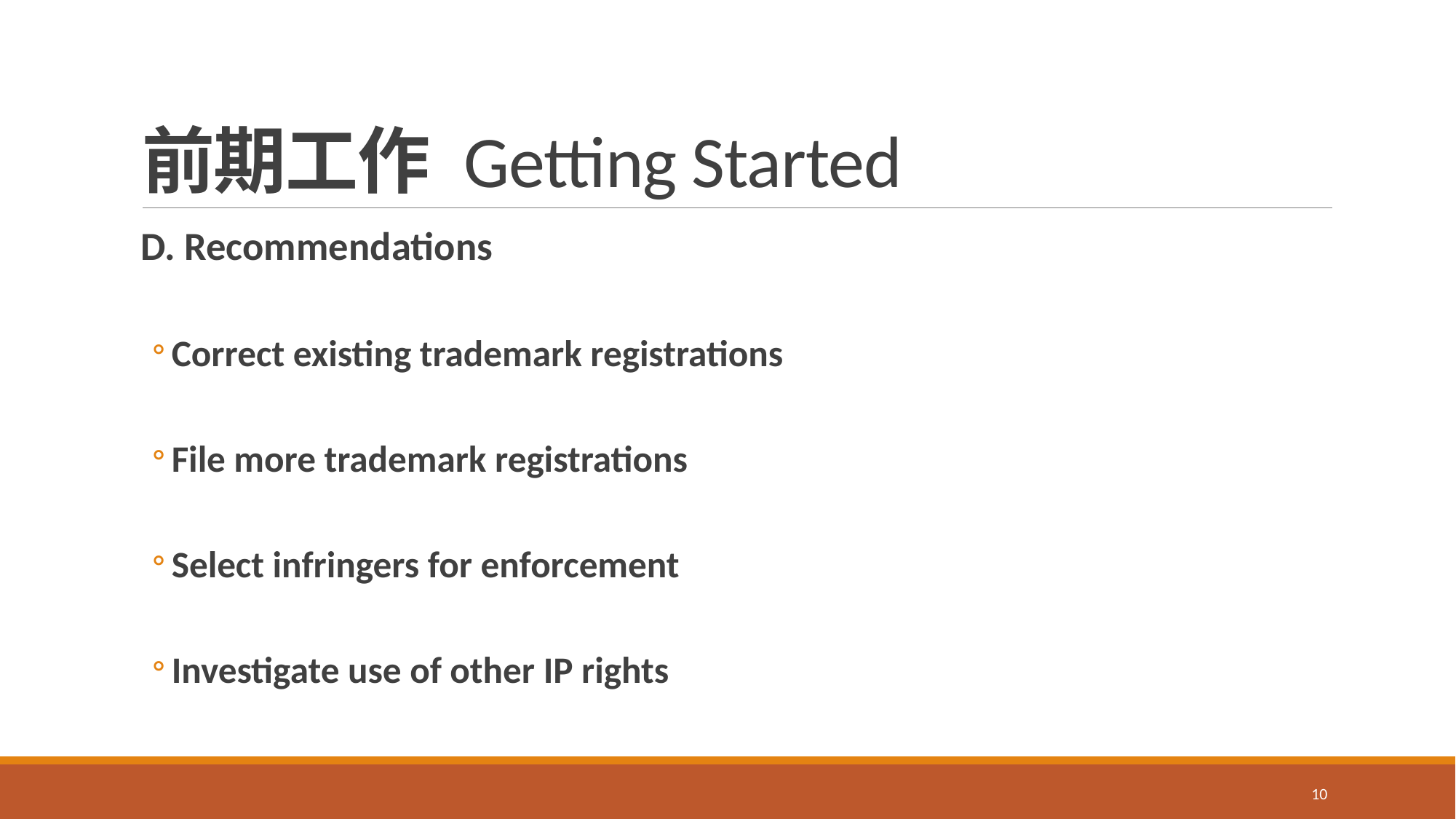

# 前期工作 Getting Started
D. Recommendations

Correct existing trademark registrations

File more trademark registrations

Select infringers for enforcement

Investigate use of other IP rights
10